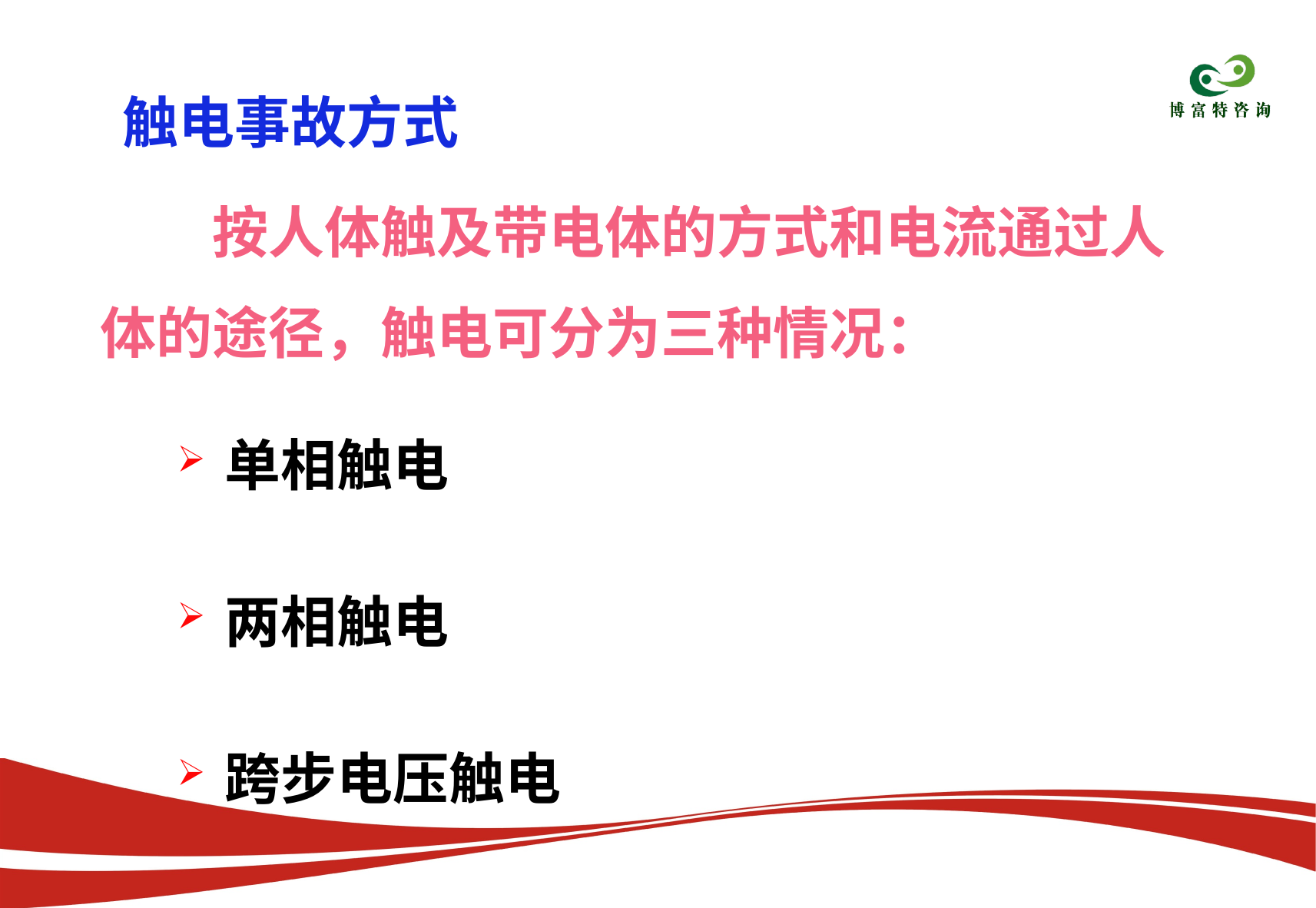

10
触电事故方式
　　按人体触及带电体的方式和电流通过人体的途径，触电可分为三种情况：
单相触电

两相触电

跨步电压触电